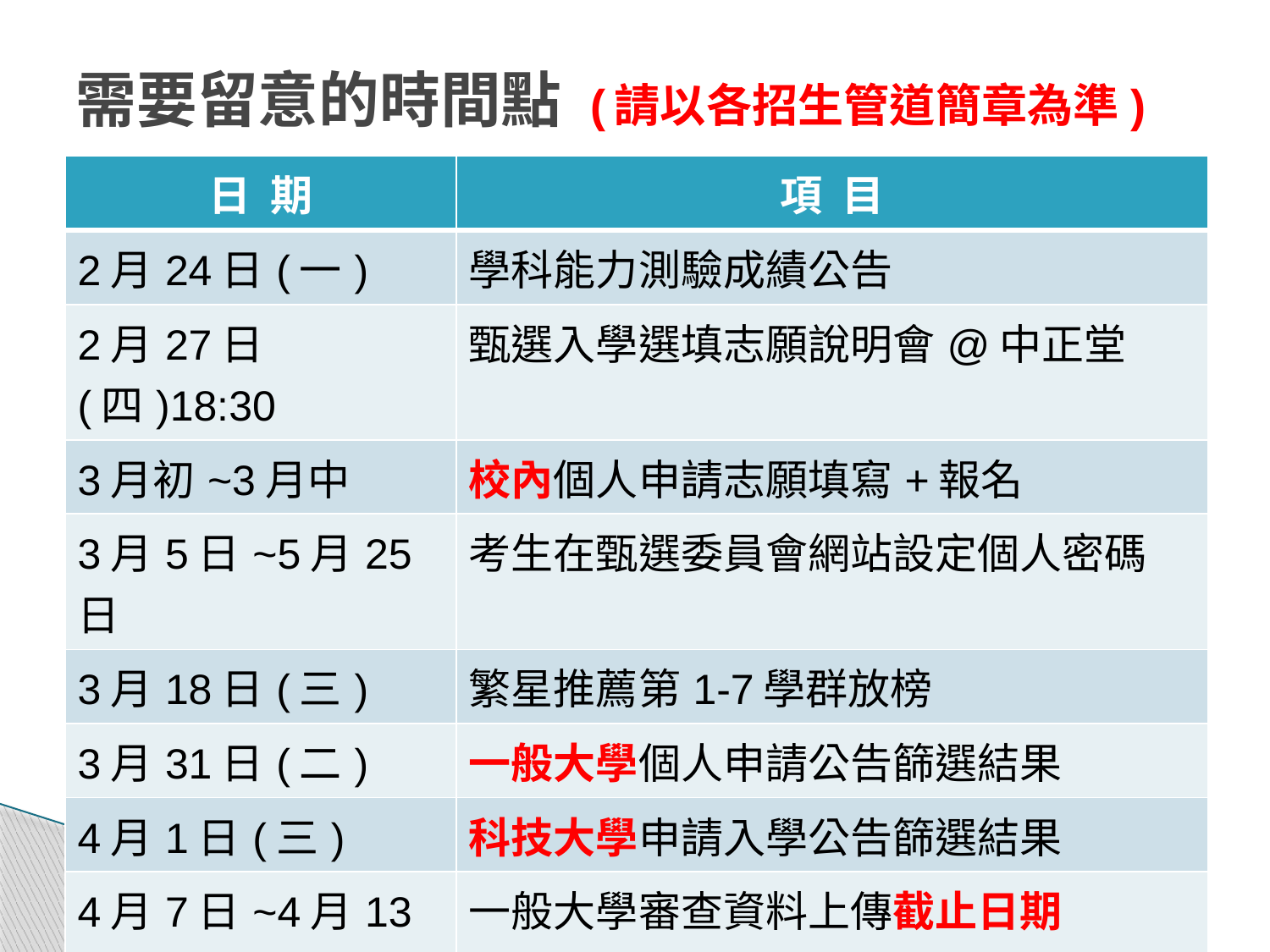

# 需要留意的時間點 (請以各招生管道簡章為準)
| 日 期 | 項 目 |
| --- | --- |
| 2月24日(一) | 學科能力測驗成績公告 |
| 2月27日(四)18:30 | 甄選入學選填志願說明會@中正堂 |
| 3月初~3月中 | 校內個人申請志願填寫+報名 |
| 3月5日~5月25日 | 考生在甄選委員會網站設定個人密碼 |
| 3月18日(三) | 繁星推薦第1-7學群放榜 |
| 3月31日(二) | 一般大學個人申請公告篩選結果 |
| 4月1日(三) | 科技大學申請入學公告篩選結果 |
| 4月7日~4月13日 | 一般大學審查資料上傳截止日期 |
| 4月6日~4月13日 | 科技大學審查資料郵寄&上傳截止日期 |
| 4月7日~4月30日 | 科技大學第二階段複試(各系自訂) |
| 4月15日~5月3日 | 一般大學第二階段複試(各系自訂) |